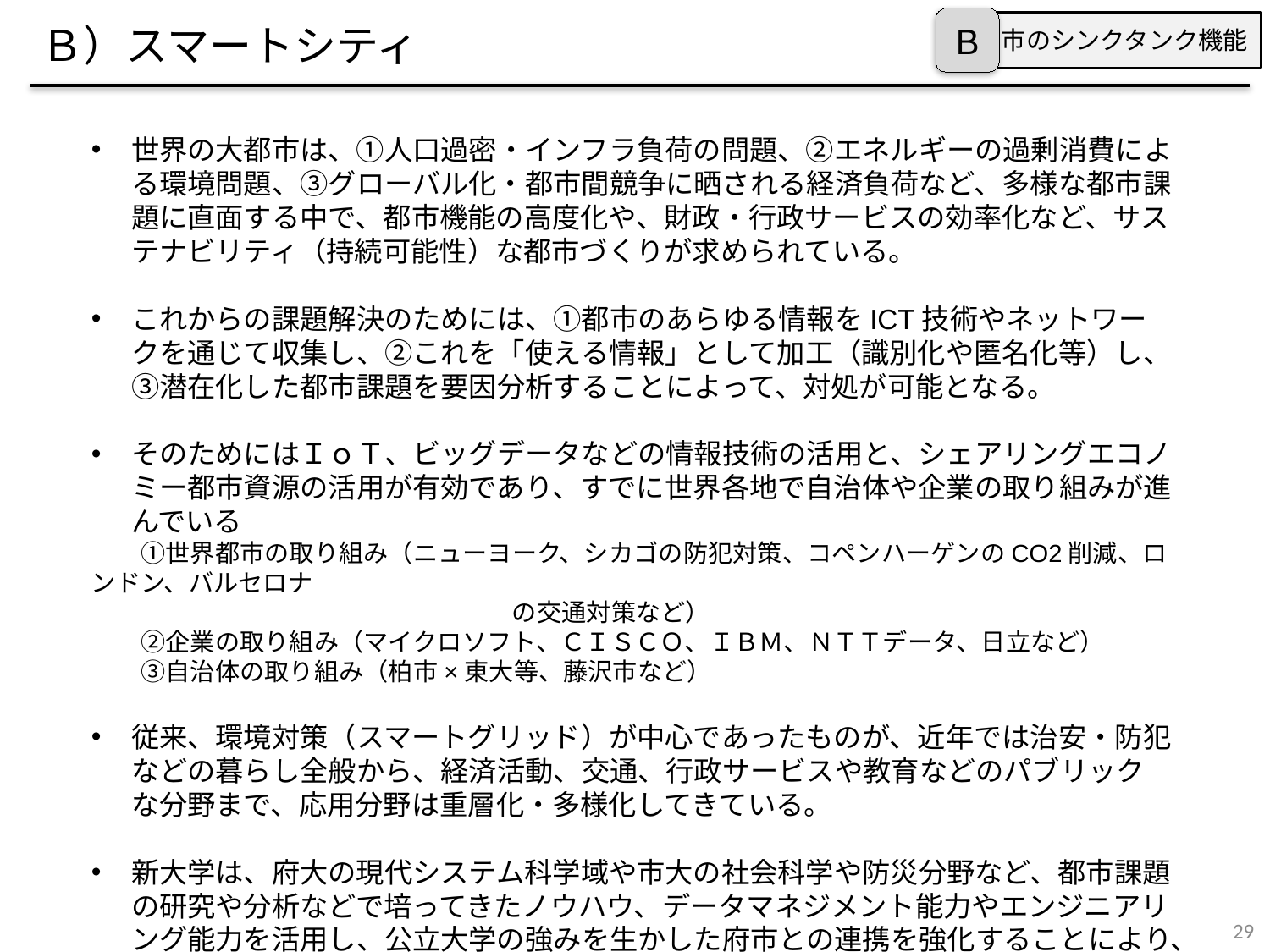

B
都市のシンクタンク機能
Ｂ）スマートシティ
世界の大都市は、①人口過密・インフラ負荷の問題、②エネルギーの過剰消費による環境問題、③グローバル化・都市間競争に晒される経済負荷など、多様な都市課題に直面する中で、都市機能の高度化や、財政・行政サービスの効率化など、サステナビリティ（持続可能性）な都市づくりが求められている。

これからの課題解決のためには、①都市のあらゆる情報をICT技術やネットワークを通じて収集し、②これを「使える情報」として加工（識別化や匿名化等）し、③潜在化した都市課題を要因分析することによって、対処が可能となる。

そのためにはＩｏＴ、ビッグデータなどの情報技術の活用と、シェアリングエコノミー都市資源の活用が有効であり、すでに世界各地で自治体や企業の取り組みが進んでいる
　　①世界都市の取り組み（ニューヨーク、シカゴの防犯対策、コペンハーゲンのCO2削減、ロンドン、バルセロナ
　　　　　　　　　　　　　　　　　の交通対策など）
　　②企業の取り組み（マイクロソフト、ＣＩＳＣＯ、ＩＢＭ、ＮＴＴデータ、日立など）
　　③自治体の取り組み（柏市×東大等、藤沢市など）

従来、環境対策（スマートグリッド）が中心であったものが、近年では治安・防犯などの暮らし全般から、経済活動、交通、行政サービスや教育などのパブリックな分野まで、応用分野は重層化・多様化してきている。

新大学は、府大の現代システム科学域や市大の社会科学や防災分野など、都市課題の研究や分析などで培ってきたノウハウ、データマネジメント能力やエンジニアリング能力を活用し、公立大学の強みを生かした府市との連携を強化することにより、これからの問題解決に寄与する可能性がある。
29